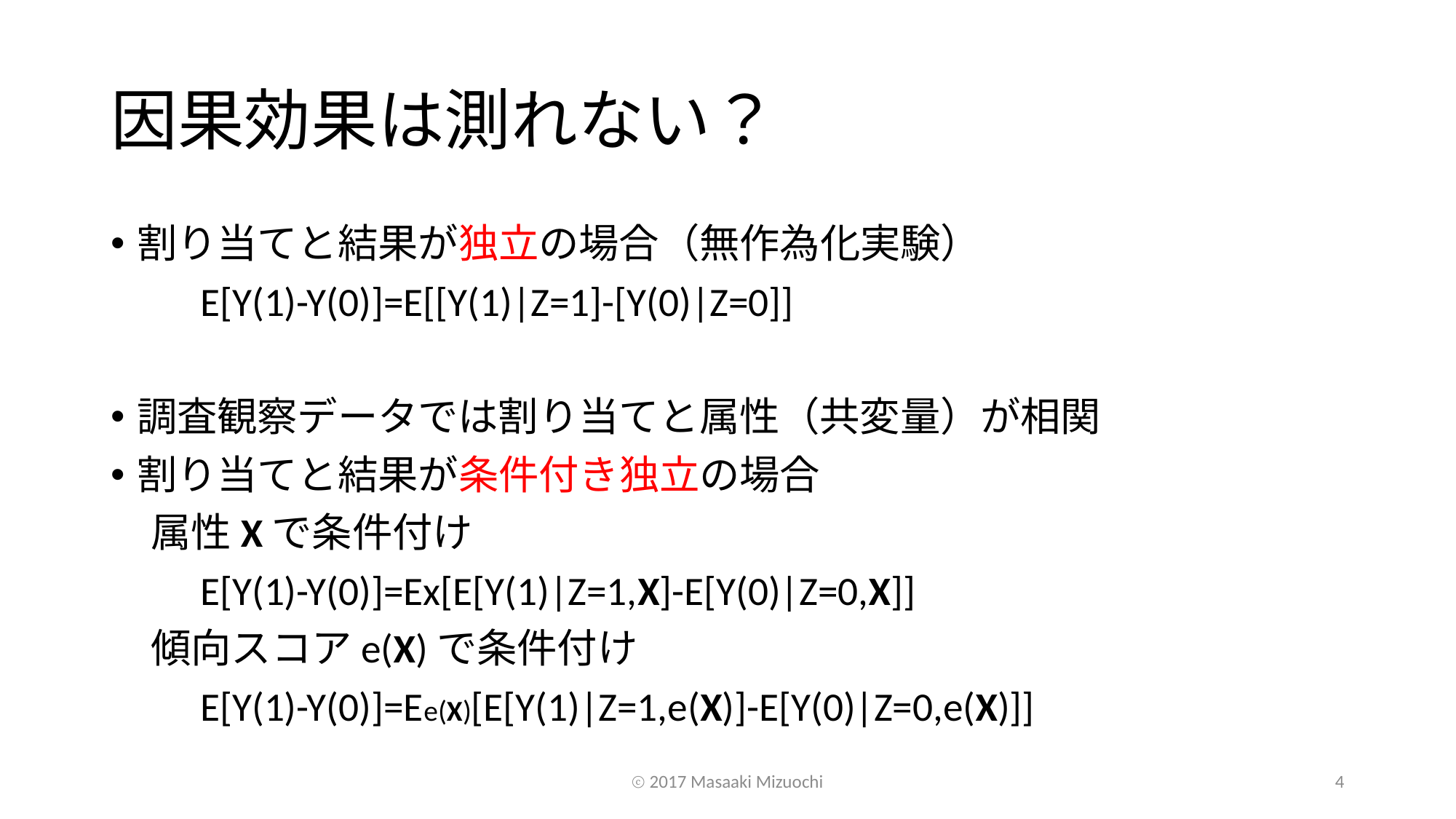

# 因果効果は測れない？
割り当てと結果が独立の場合（無作為化実験）
　　E[Y(1)-Y(0)]=E[[Y(1)|Z=1]-[Y(0)|Z=0]]

調査観察データでは割り当てと属性（共変量）が相関
割り当てと結果が条件付き独立の場合
　属性Xで条件付け
　　E[Y(1)-Y(0)]=Ex[E[Y(1)|Z=1,X]-E[Y(0)|Z=0,X]]
　傾向スコアe(X)で条件付け
　　E[Y(1)-Y(0)]=Ee(X)[E[Y(1)|Z=1,e(X)]-E[Y(0)|Z=0,e(X)]]

ⓒ 2017 Masaaki Mizuochi
4